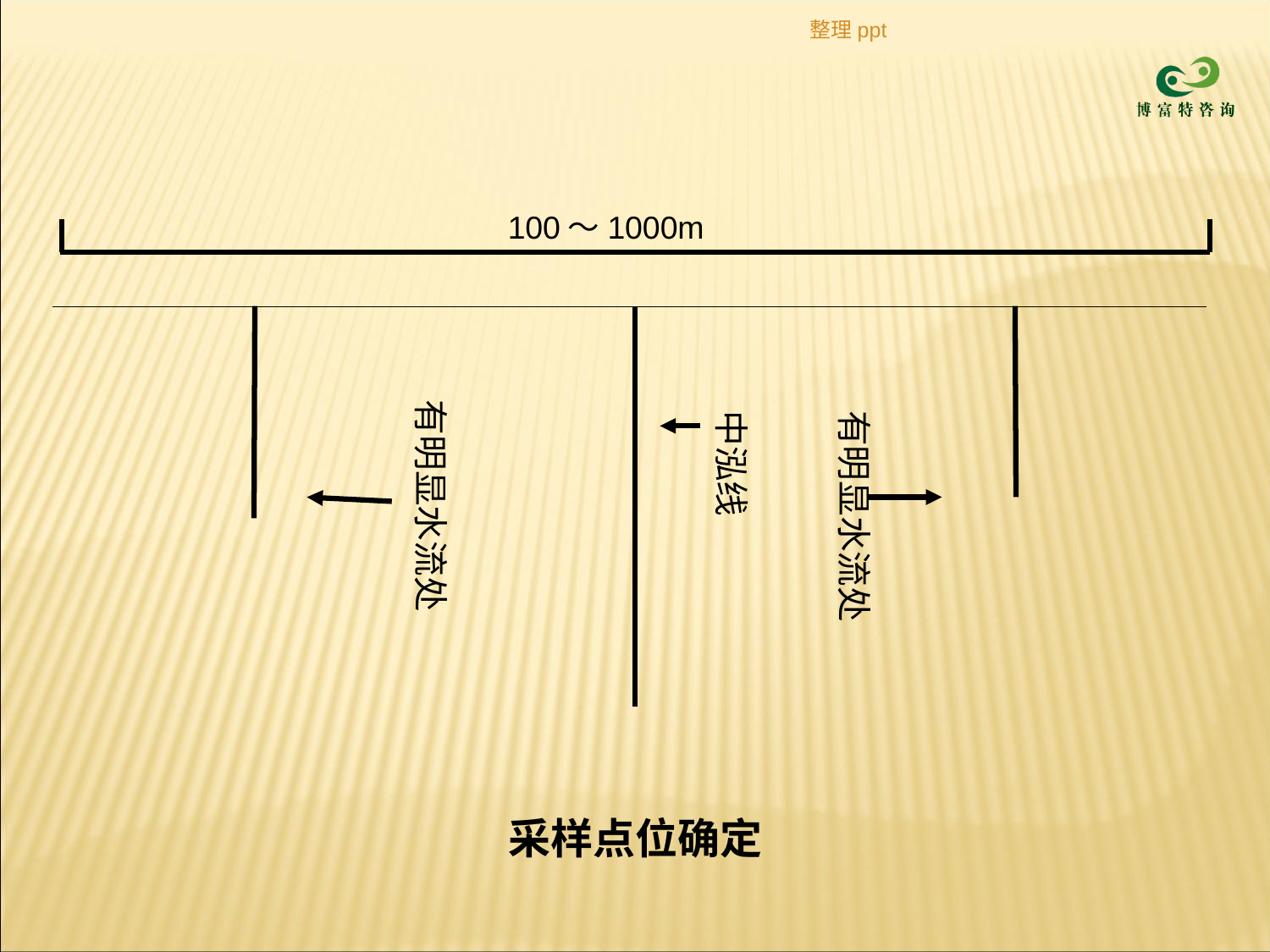

整理ppt
100～1000m

中泓线
有明显水流处
有明显水流处
采样点位确定
29